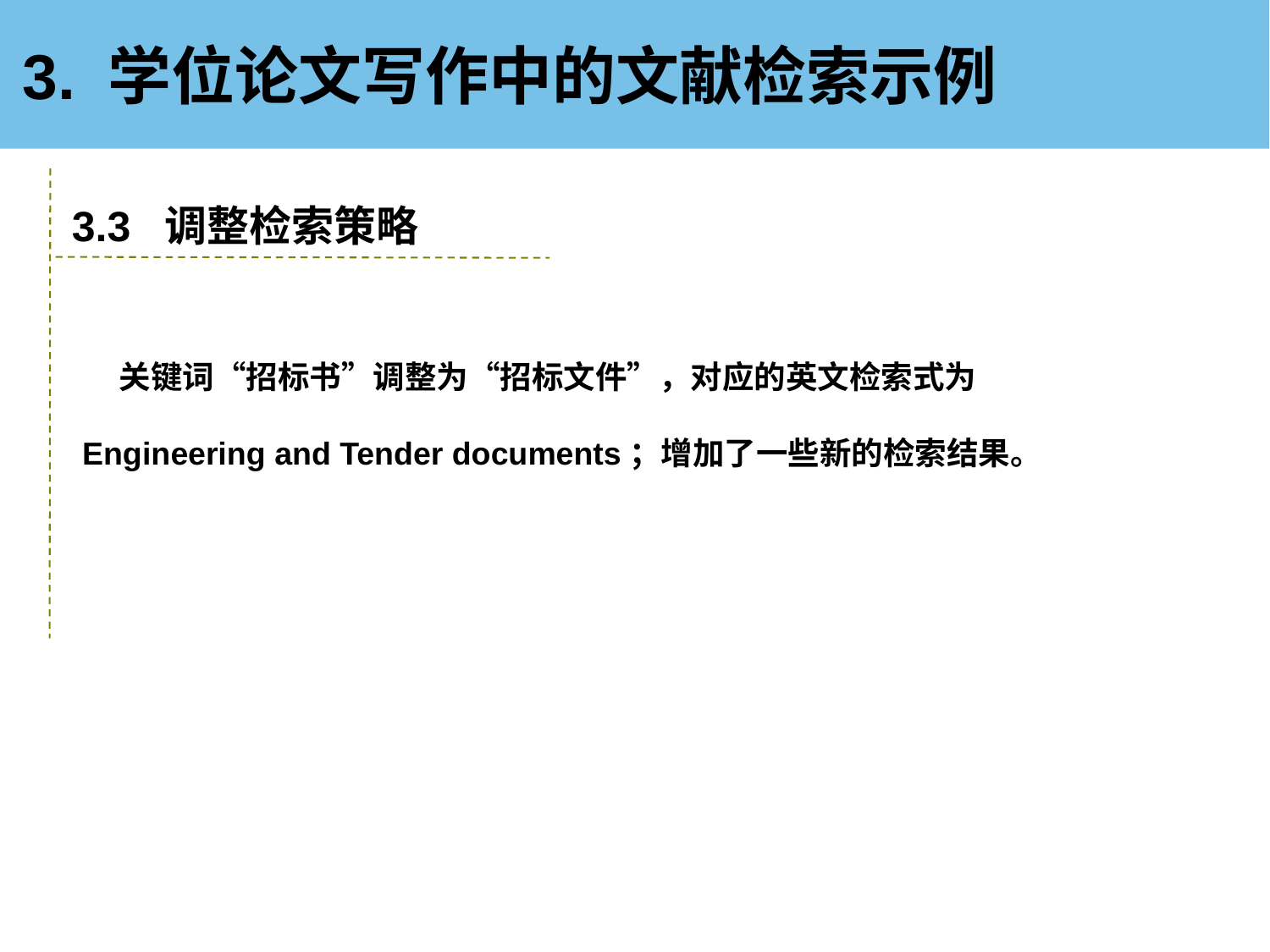

3. 学位论文写作中的文献检索示例
3.3  调整检索策略

关键词“招标书”调整为“招标文件”，对应的英文检索式为Engineering and Tender documents；增加了一些新的检索结果。